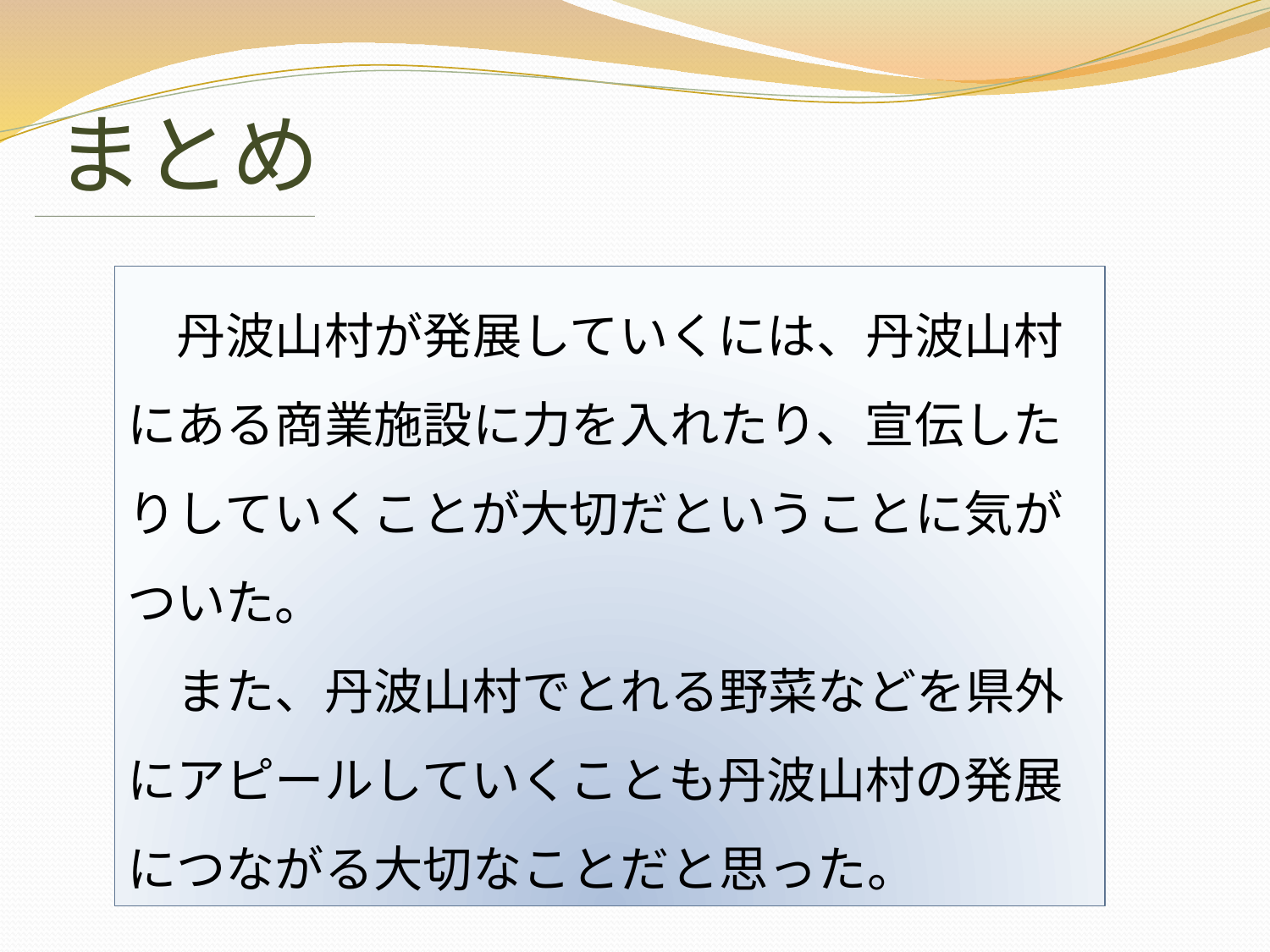

# まとめ
　丹波山村が発展していくには、丹波山村にある商業施設に力を入れたり、宣伝したりしていくことが大切だということに気がついた。
　また、丹波山村でとれる野菜などを県外にアピールしていくことも丹波山村の発展につながる大切なことだと思った。